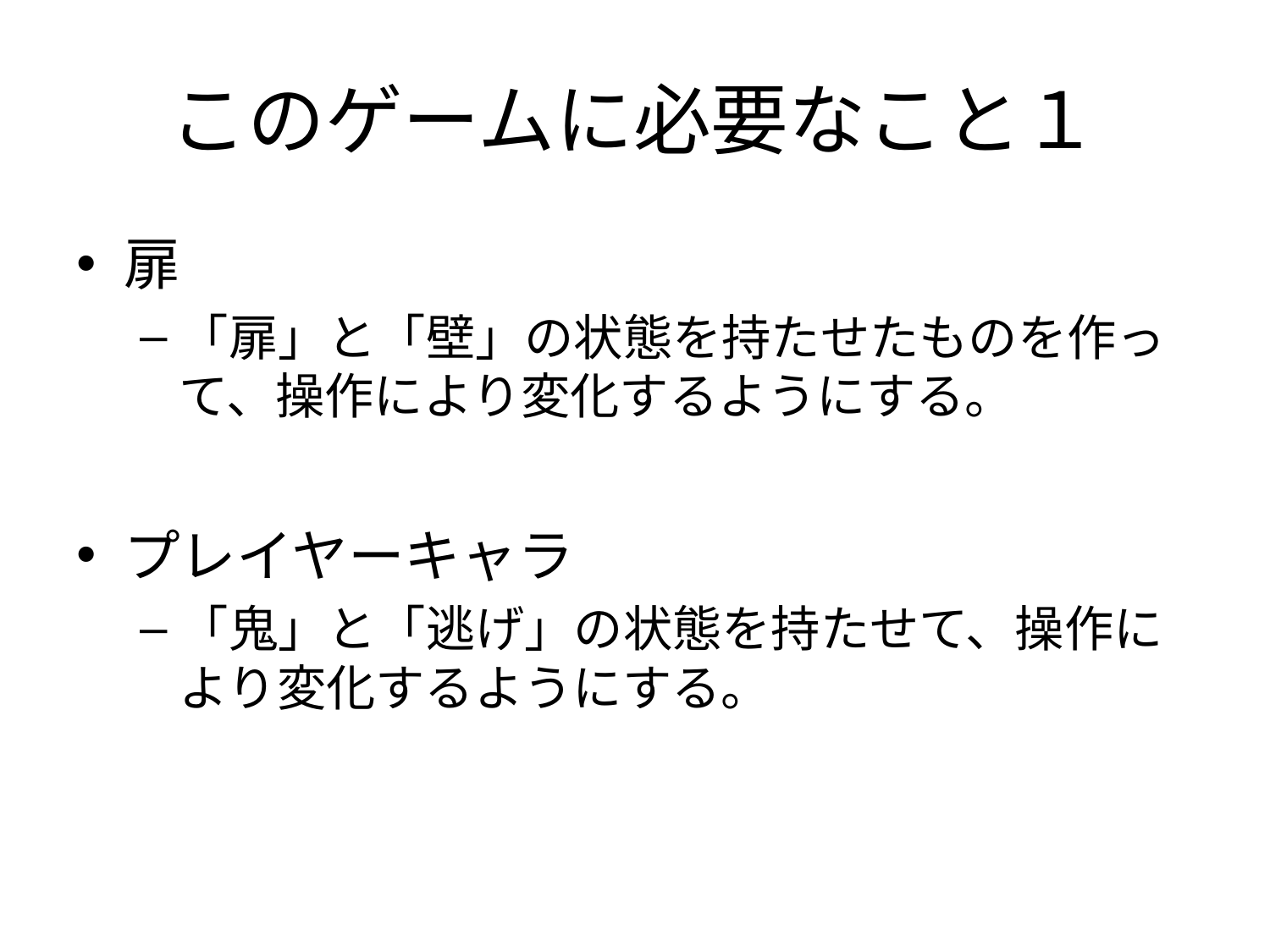

# このゲームに必要なこと１
扉
「扉」と「壁」の状態を持たせたものを作って、操作により変化するようにする。

プレイヤーキャラ
「鬼」と「逃げ」の状態を持たせて、操作により変化するようにする。